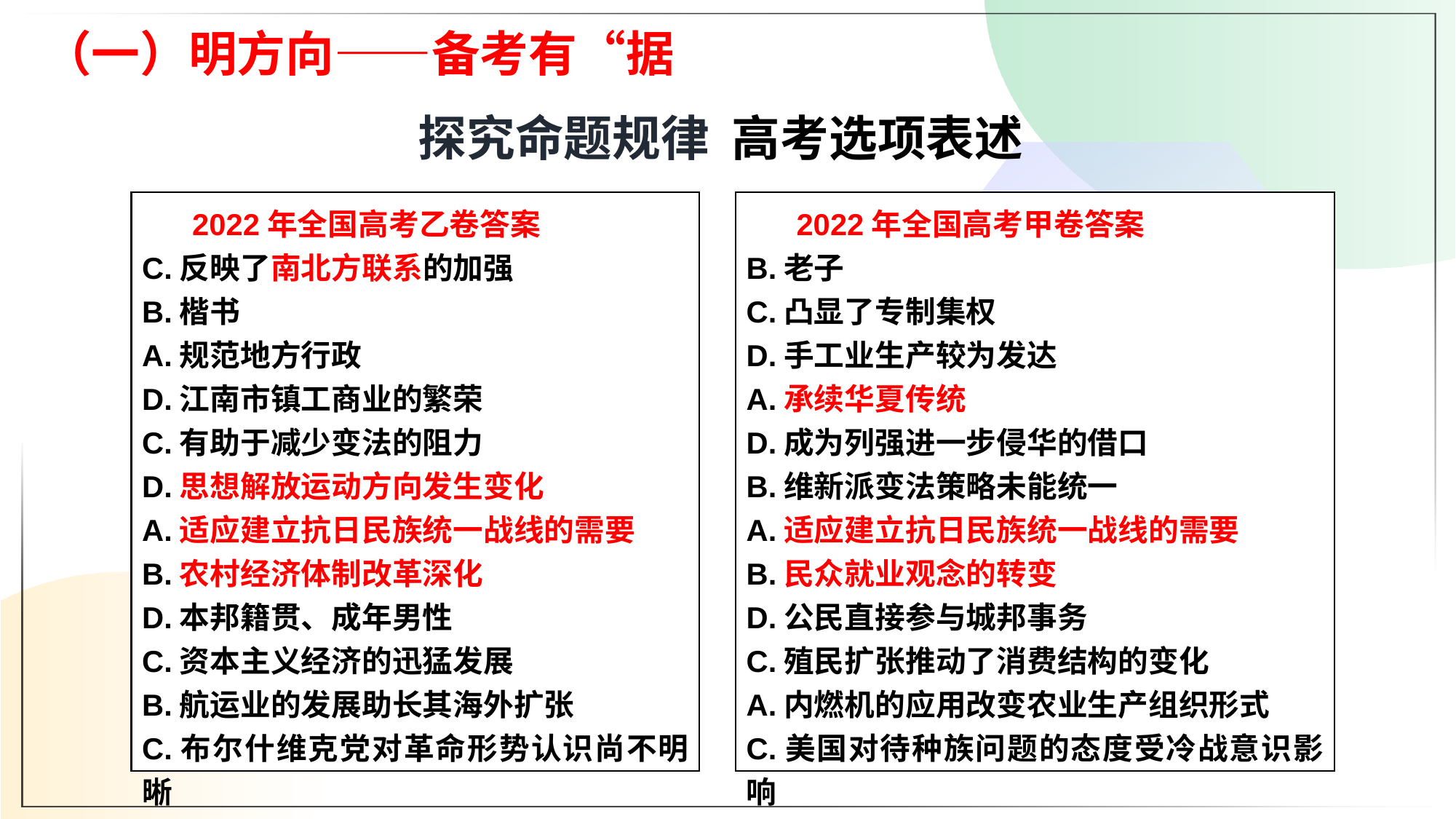

（一）明方向——备考有“据
探究命题规律  高考选项表述
      2022年全国高考乙卷答案
C.反映了南北方联系的加强
B.楷书
A.规范地方行政
D.江南市镇工商业的繁荣
C.有助于减少变法的阻力
D.思想解放运动方向发生变化
A.适应建立抗日民族统一战线的需要
B.农村经济体制改革深化
D.本邦籍贯、成年男性
C.资本主义经济的迅猛发展
B.航运业的发展助长其海外扩张
C.布尔什维克党对革命形势认识尚不明晰
      2022年全国高考甲卷答案
B.老子
C.凸显了专制集权
D.手工业生产较为发达
A.承续华夏传统
D.成为列强进一步侵华的借口
B.维新派变法策略未能统一
A.适应建立抗日民族统一战线的需要
B.民众就业观念的转变
D.公民直接参与城邦事务
C.殖民扩张推动了消费结构的变化
A.内燃机的应用改变农业生产组织形式
C.美国对待种族问题的态度受冷战意识影响